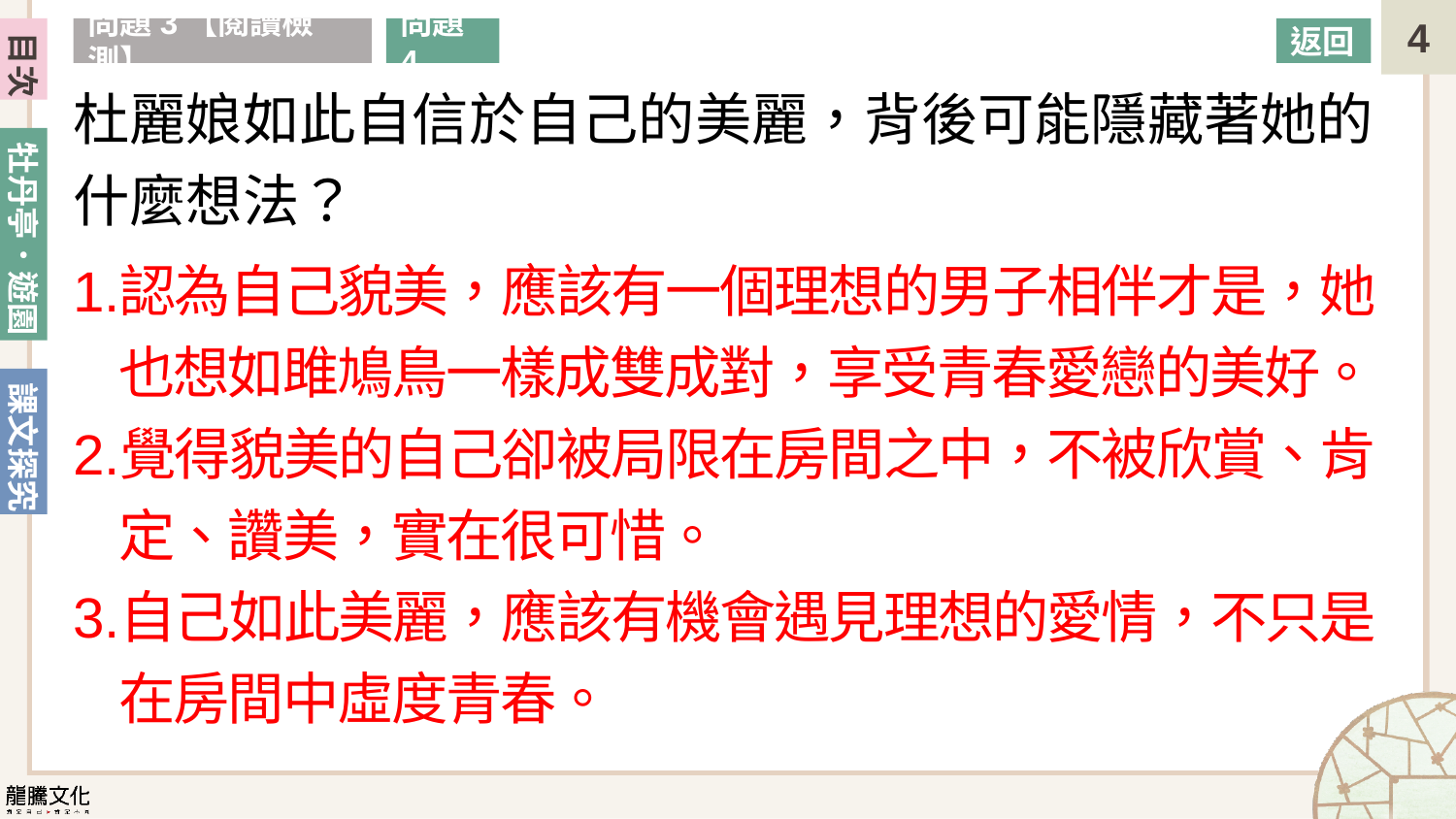

問題3【閱讀檢測】
問題4
返回
杜麗娘如此自信於自己的美麗，背後可能隱藏著她的什麼想法？
認為自己貌美，應該有一個理想的男子相伴才是，她也想如雎鳩鳥一樣成雙成對，享受青春愛戀的美好。
覺得貌美的自己卻被局限在房間之中，不被欣賞、肯定、讚美，實在很可惜。
自己如此美麗，應該有機會遇見理想的愛情，不只是在房間中虛度青春。